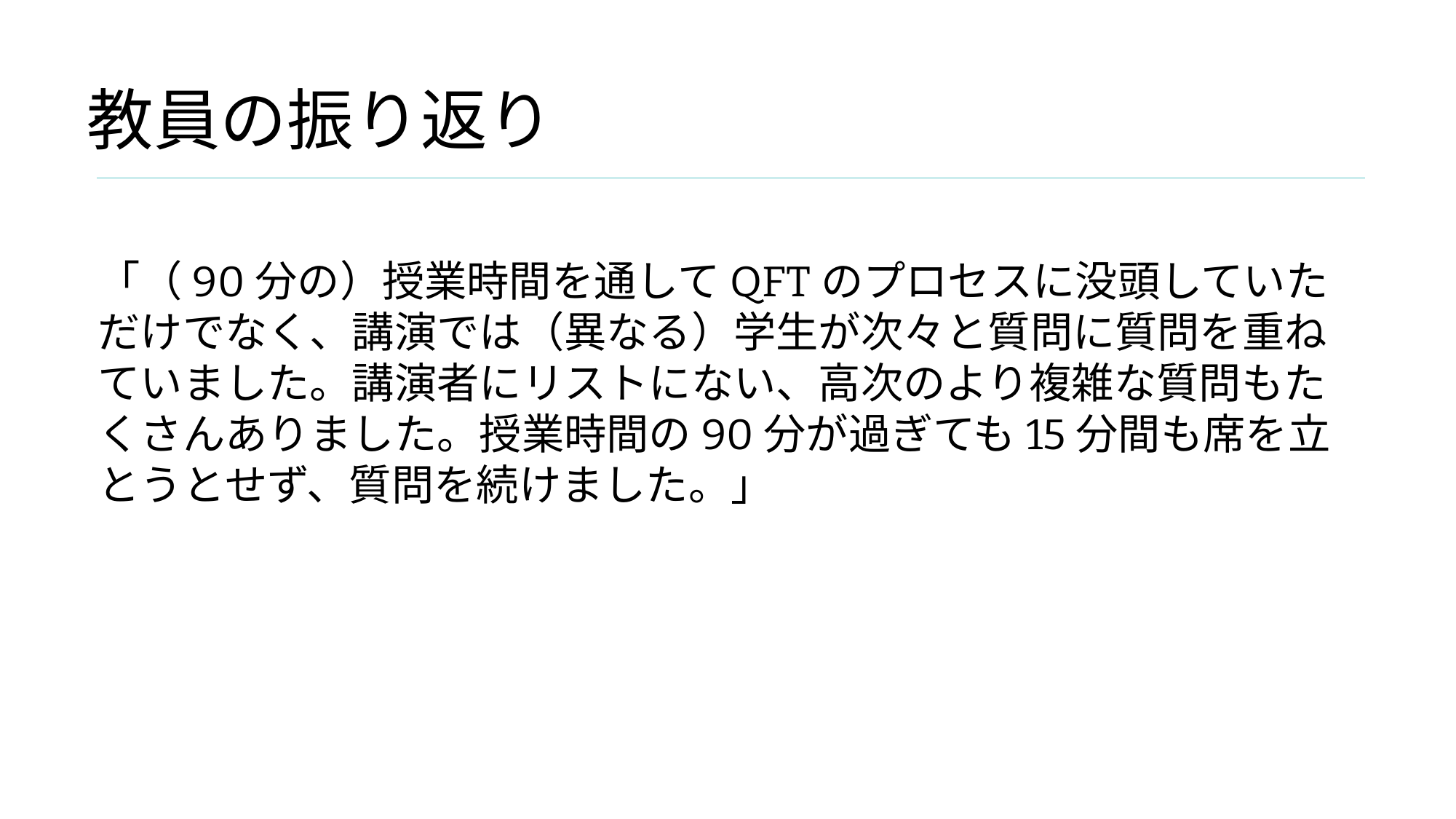

教員の振り返り
「（90分の）授業時間を通してQFTのプロセスに没頭していただけでなく、講演では（異なる）学生が次々と質問に質問を重ねていました。講演者にリストにない、高次のより複雑な質問もたくさんありました。授業時間の90分が過ぎても15分間も席を立とうとせず、質問を続けました。」